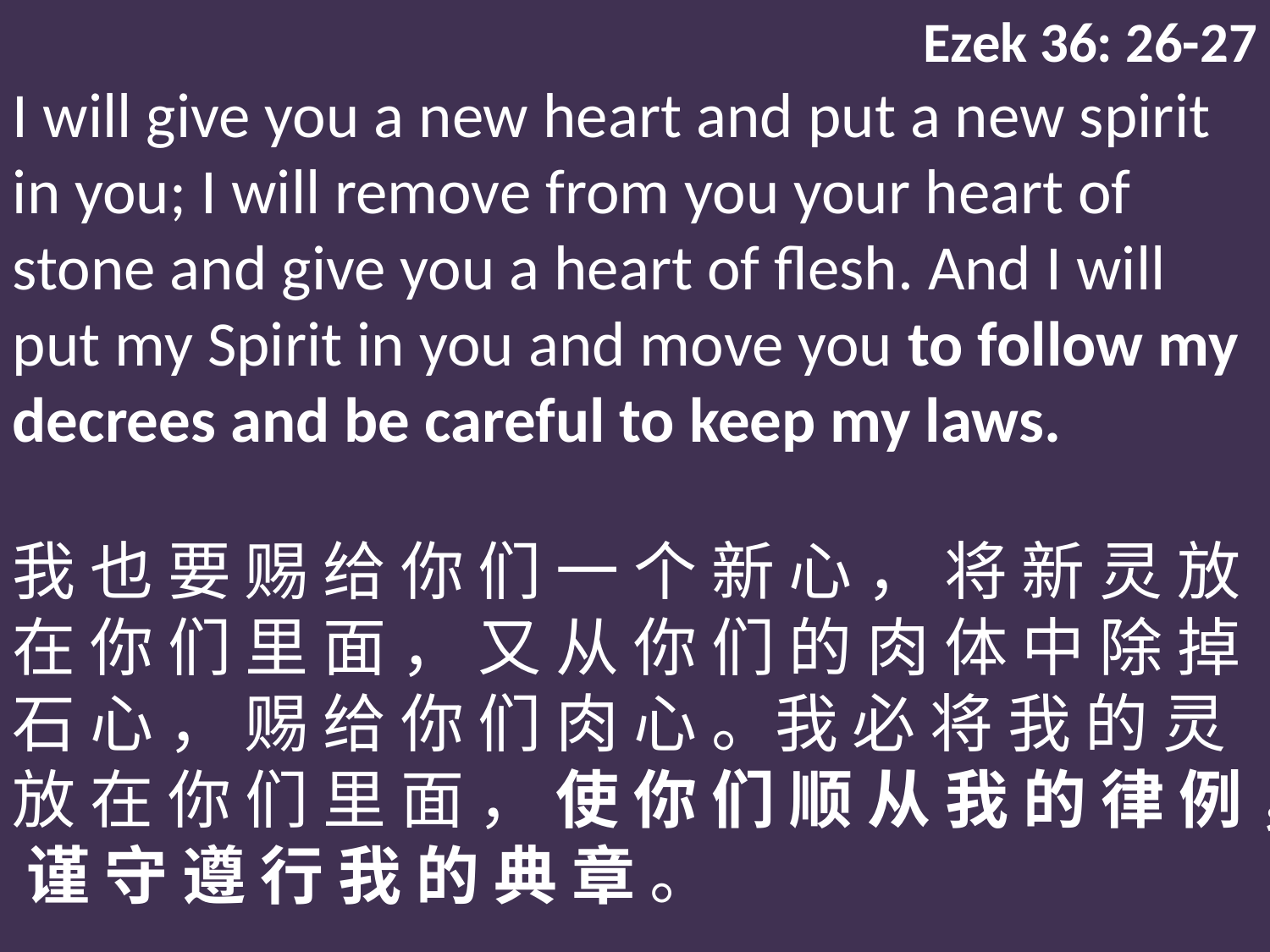

Ezek 36: 26-27
I will give you a new heart and put a new spirit in you; I will remove from you your heart of stone and give you a heart of flesh. And I will put my Spirit in you and move you to follow my decrees and be careful to keep my laws.

我 也 要 赐 给 你 们 一 个 新 心 ， 将 新 灵 放 在 你 们 里 面 ， 又 从 你 们 的 肉 体 中 除 掉 石 心 ， 赐 给 你 们 肉 心 。我 必 将 我 的 灵 放 在 你 们 里 面 ， 使 你 们 顺 从 我 的 律 例 ， 谨 守 遵 行 我 的 典 章 。